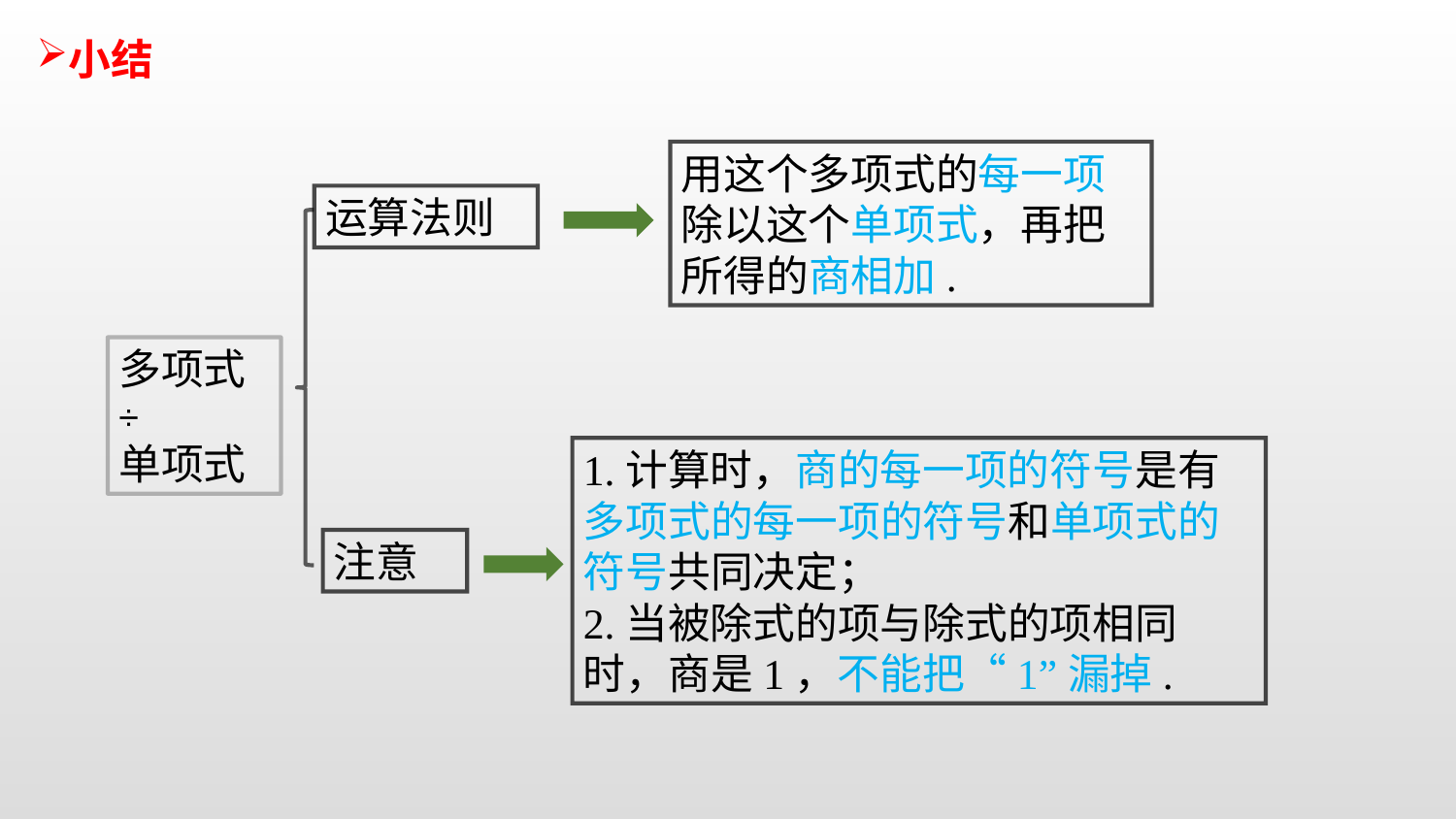

小结
用这个多项式的每一项除以这个单项式，再把所得的商相加.
运算法则

多项式
÷
单项式
1.计算时，商的每一项的符号是有多项式的每一项的符号和单项式的符号共同决定；
2.当被除式的项与除式的项相同时，商是1，不能把“1”漏掉.
注意